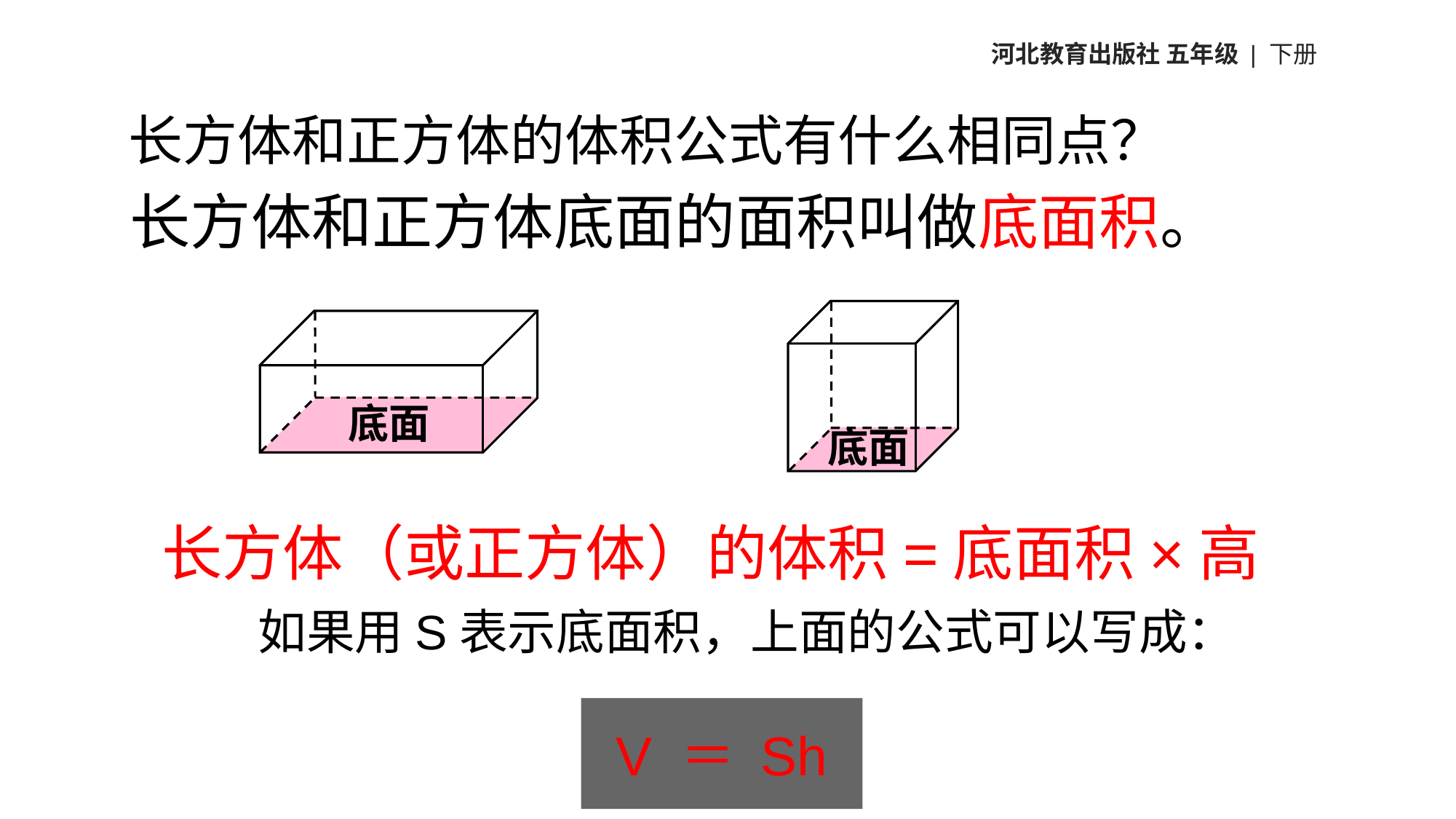

河北教育出版社 五年级 | 下册
长方体和正方体的体积公式有什么相同点？
长方体和正方体底面的面积叫做底面积。

底面

底面

长方体（或正方体）的体积=底面积×高
如果用S表示底面积，上面的公式可以写成：
V ＝ Sh